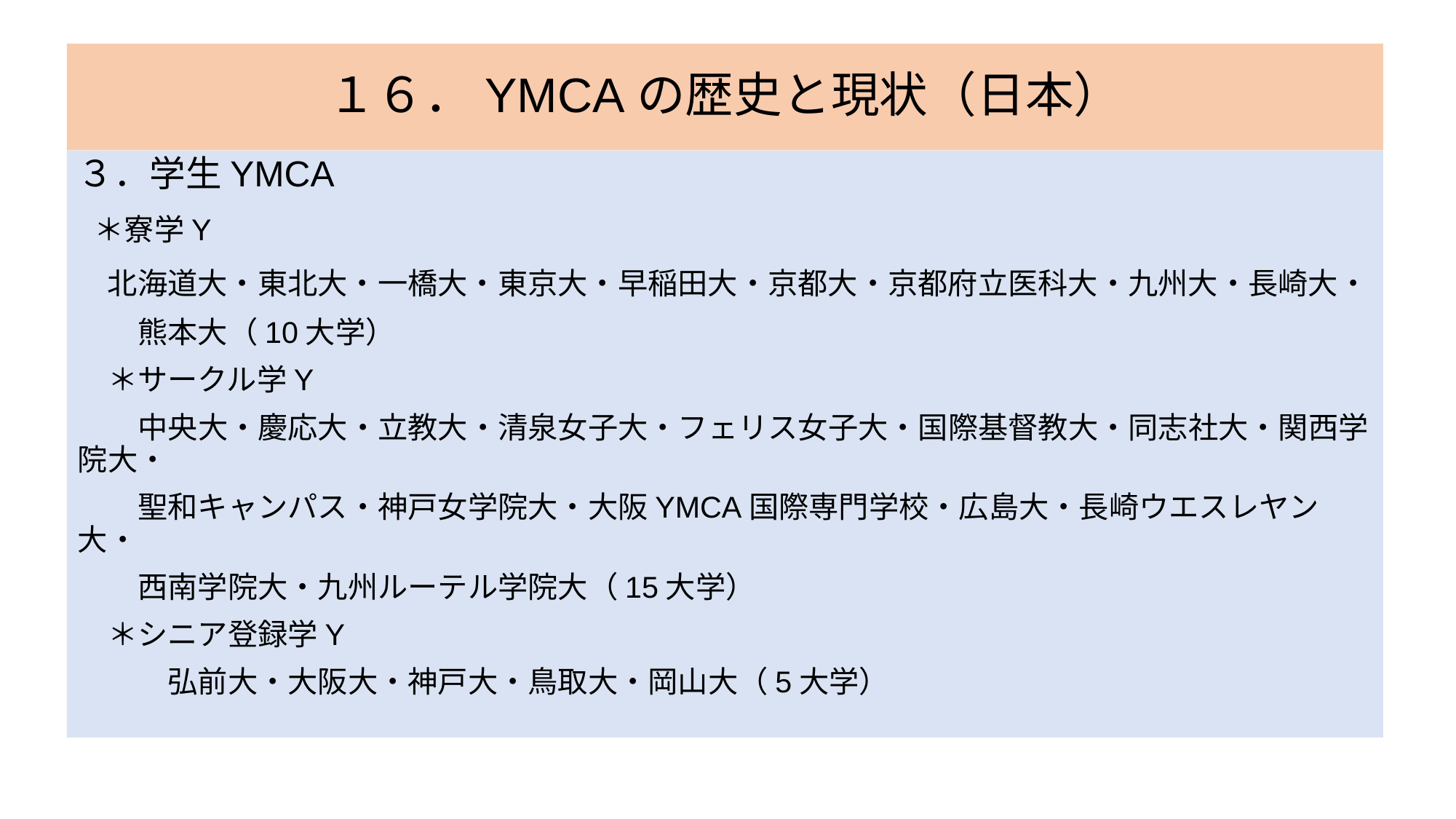

# １６．YMCAの歴史と現状（日本）
３．学生YMCA
 ＊寮学Y
   北海道大・東北大・一橋大・東京大・早稲田大・京都大・京都府立医科大・九州大・長崎大・
　　熊本大（10大学）
　＊サークル学Y
　　中央大・慶応大・立教大・清泉女子大・フェリス女子大・国際基督教大・同志社大・関西学院大・
　　聖和キャンパス・神戸女学院大・大阪YMCA国際専門学校・広島大・長崎ウエスレヤン大・
　　西南学院大・九州ルーテル学院大（15大学）
　＊シニア登録学Y
　　　弘前大・大阪大・神戸大・鳥取大・岡山大（5大学）